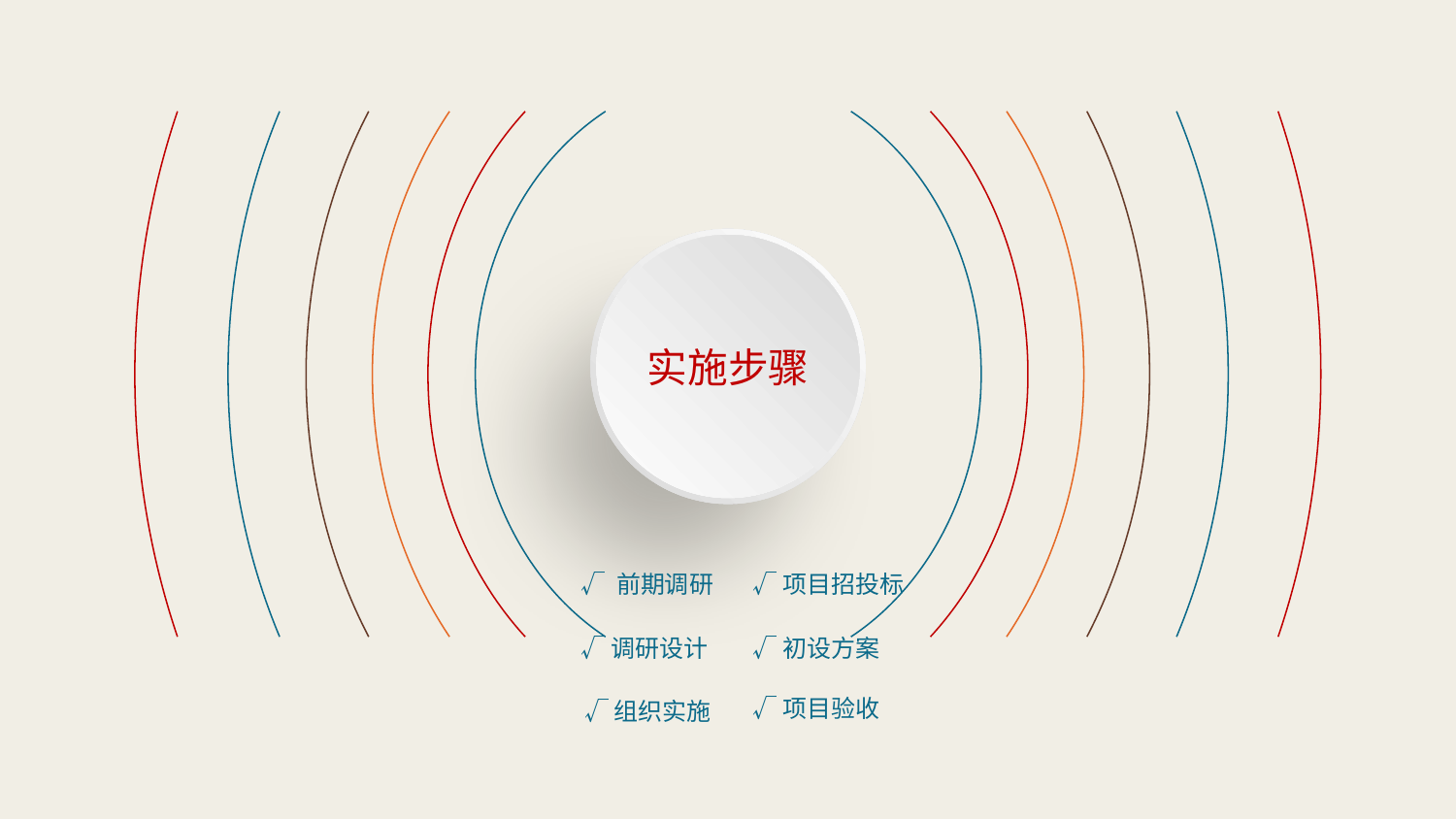

实施步骤
√ 前期调研
√项目招投标
√调研设计
√初设方案
√项目验收
√组织实施